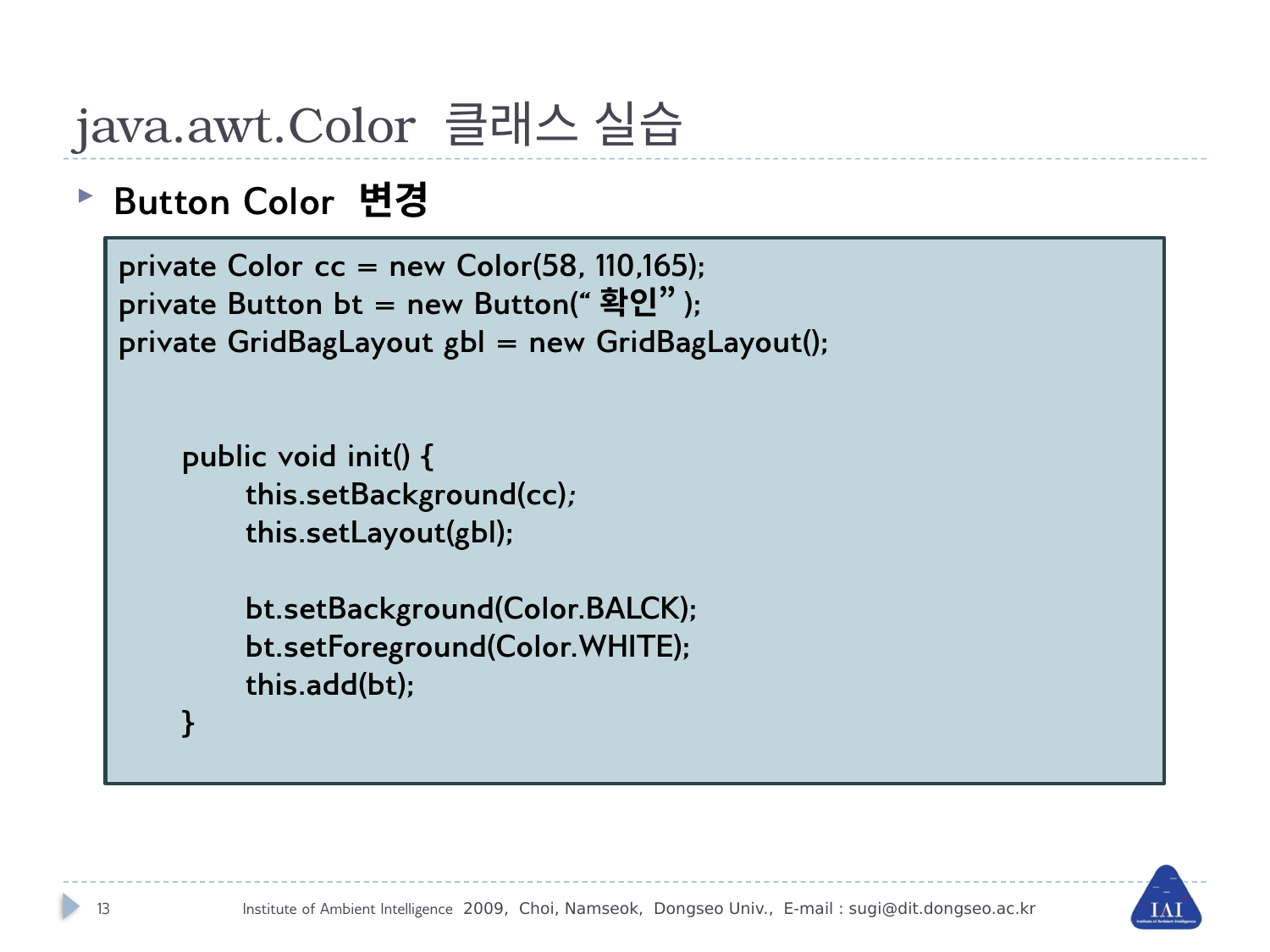

# java.awt.Color 클래스 실습
Button Color 변경
private Color cc = new Color(58, 110,165);
private Button bt = new Button(“확인”);
private GridBagLayout gbl = new GridBagLayout();

public void init() {
this.setBackground(cc);
this.setLayout(gbl);

bt.setBackground(Color.BALCK);
bt.setForeground(Color.WHITE);
this.add(bt);
}